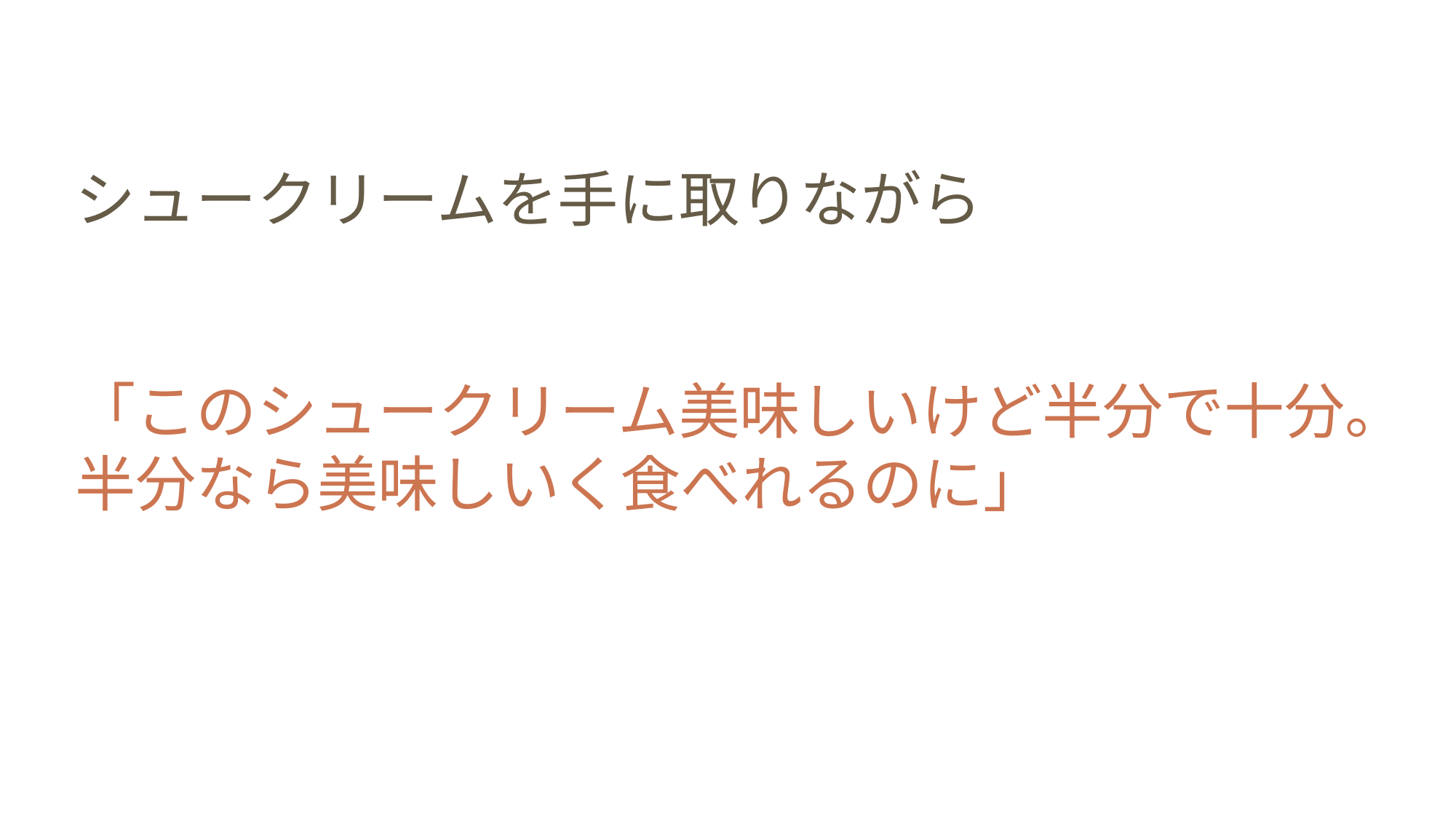

シュークリームを手に取りながら
「このシュークリーム美味しいけど半分で十分。半分なら美味しいく食べれるのに」